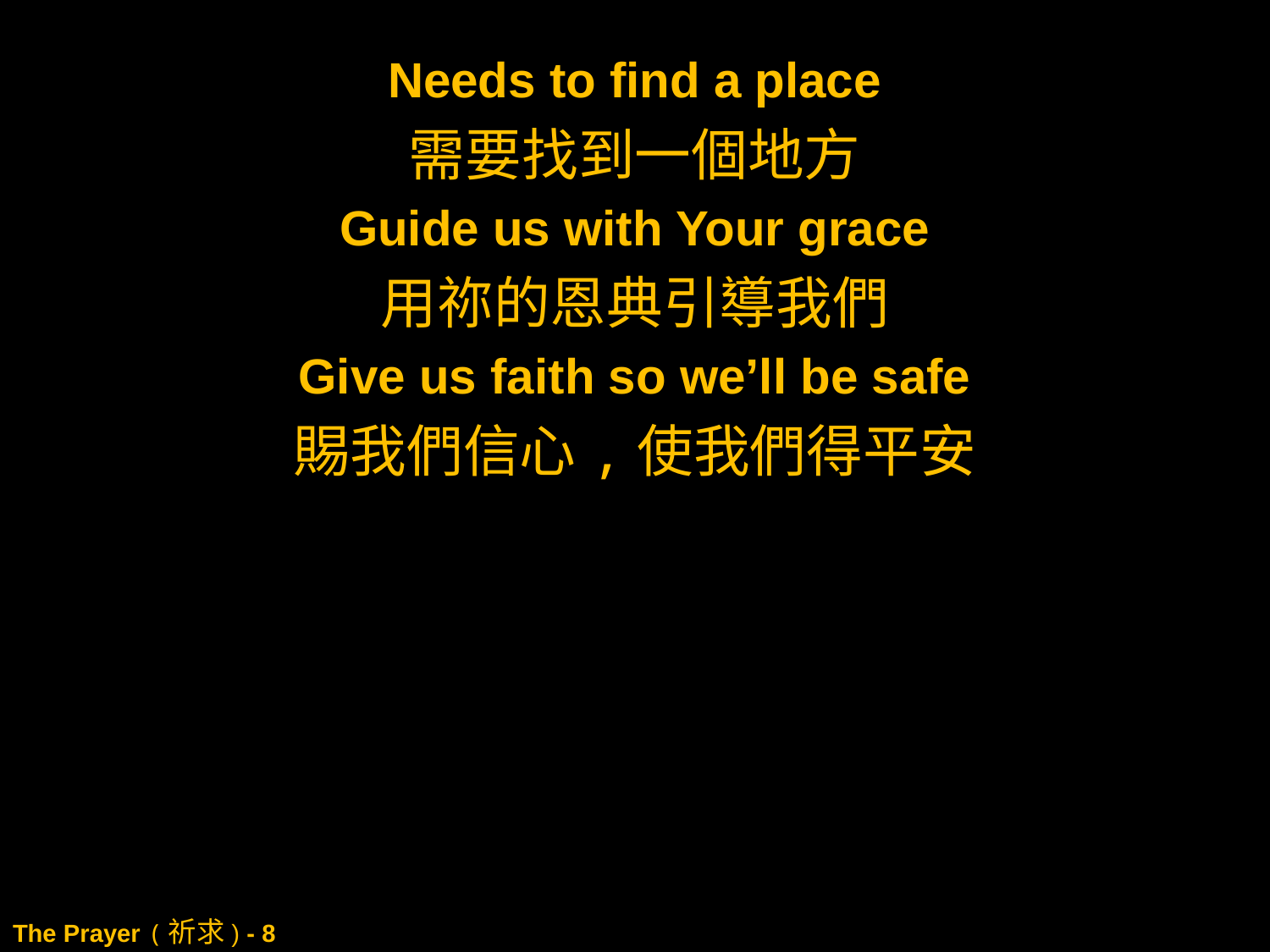

Needs to find a place
需要找到一個地方
Guide us with Your grace
用祢的恩典引導我們
Give us faith so we’ll be safe
賜我們信心,使我們得平安
# The Prayer (祈求) - 8